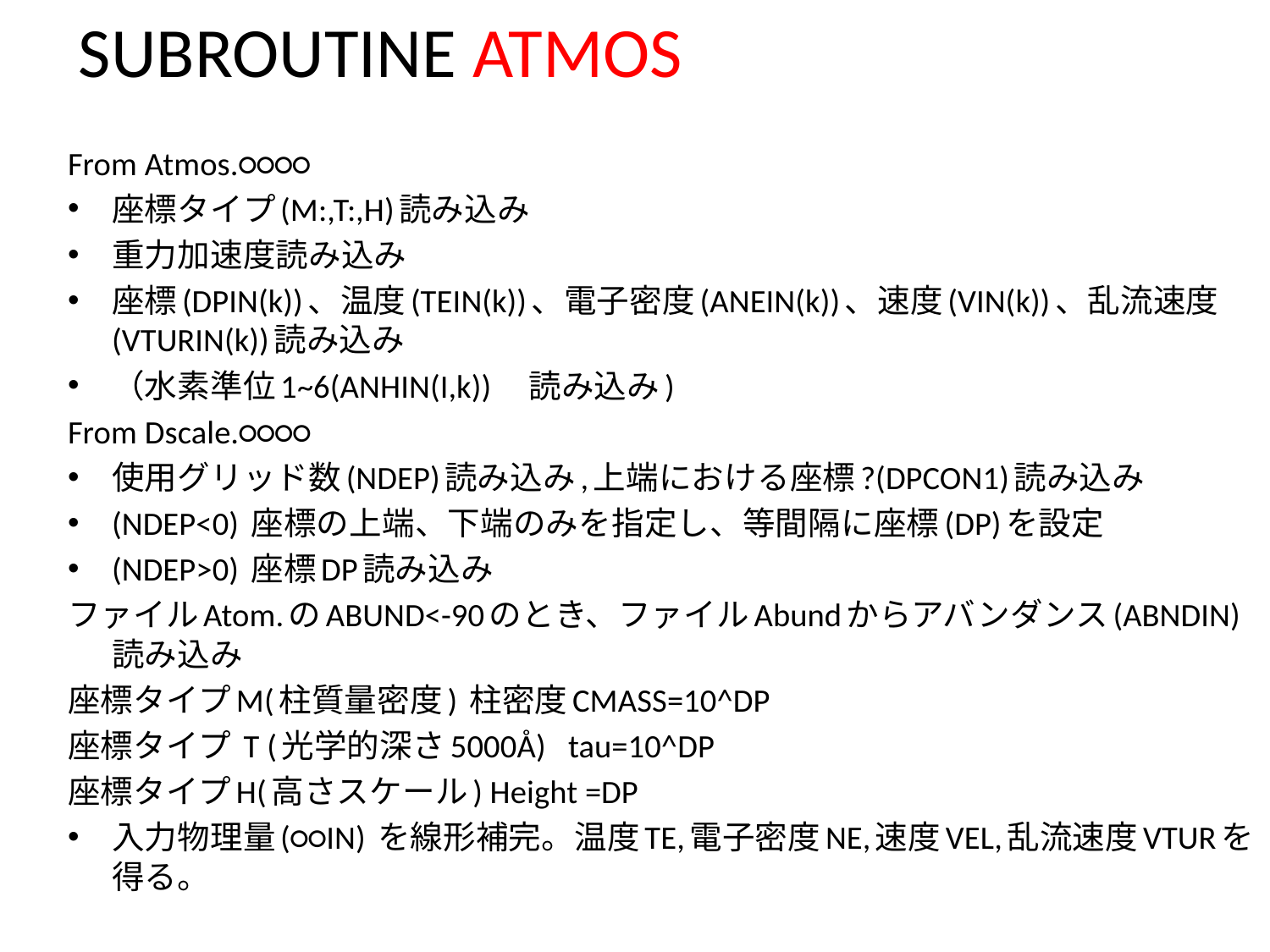

# SUBROUTINE ATMOS
From Atmos.○○○○
座標タイプ(M:,T:,H)読み込み
重力加速度読み込み
座標(DPIN(k))、温度(TEIN(k))、電子密度(ANEIN(k))、速度(VIN(k))、乱流速度(VTURIN(k))読み込み
（水素準位1~6(ANHIN(I,k))　読み込み)
From Dscale.○○○○
使用グリッド数(NDEP)読み込み,上端における座標?(DPCON1)読み込み
(NDEP<0) 座標の上端、下端のみを指定し、等間隔に座標(DP)を設定
(NDEP>0) 座標DP読み込み
ファイルAtom.のABUND<-90のとき、ファイルAbundからアバンダンス(ABNDIN)読み込み
座標タイプM(柱質量密度) 柱密度CMASS=10^DP
座標タイプ T (光学的深さ5000Å)   tau=10^DP
座標タイプH(高さスケール) Height =DP
入力物理量(○○IN) を線形補完。温度TE,電子密度NE,速度VEL,乱流速度VTURを得る。